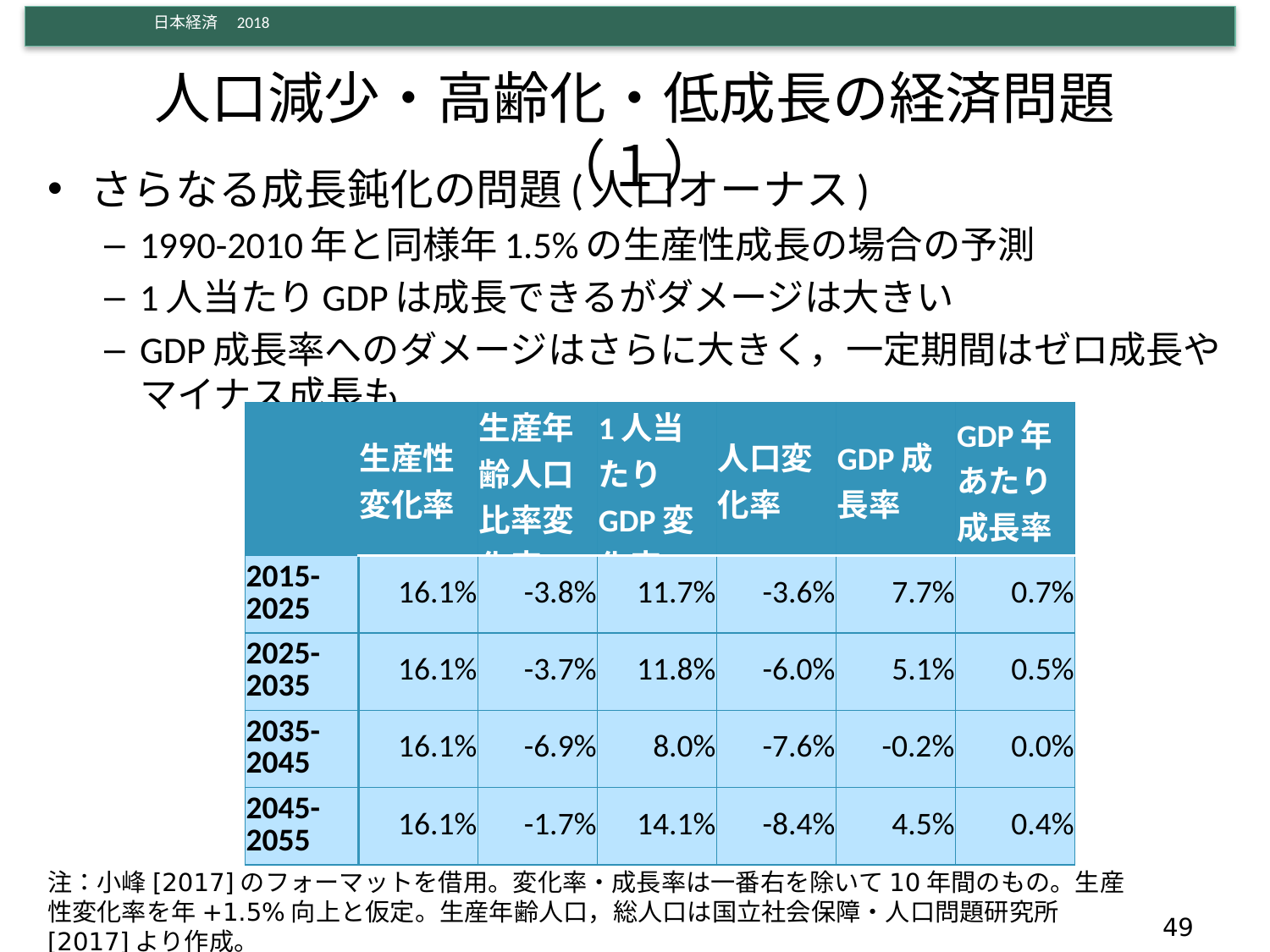

# 人口減少・高齢化・低成長の経済問題（１）
さらなる成長鈍化の問題(人口オーナス)
1990-2010年と同様年1.5%の生産性成長の場合の予測
1人当たりGDPは成長できるがダメージは大きい
GDP成長率へのダメージはさらに大きく，一定期間はゼロ成長やマイナス成長も
|  | 生産性変化率 | 生産年齢人口比率変化率 | 1人当たりGDP変化率 | 人口変化率 | GDP成長率 | GDP年あたり成長率 |
| --- | --- | --- | --- | --- | --- | --- |
| 2015-2025 | 16.1% | -3.8% | 11.7% | -3.6% | 7.7% | 0.7% |
| 2025-2035 | 16.1% | -3.7% | 11.8% | -6.0% | 5.1% | 0.5% |
| 2035-2045 | 16.1% | -6.9% | 8.0% | -7.6% | -0.2% | 0.0% |
| 2045-2055 | 16.1% | -1.7% | 14.1% | -8.4% | 4.5% | 0.4% |
注：小峰[2017]のフォーマットを借用。変化率・成長率は一番右を除いて10年間のもの。生産性変化率を年+1.5%向上と仮定。生産年齢人口，総人口は国立社会保障・人口問題研究所[2017]より作成。
49